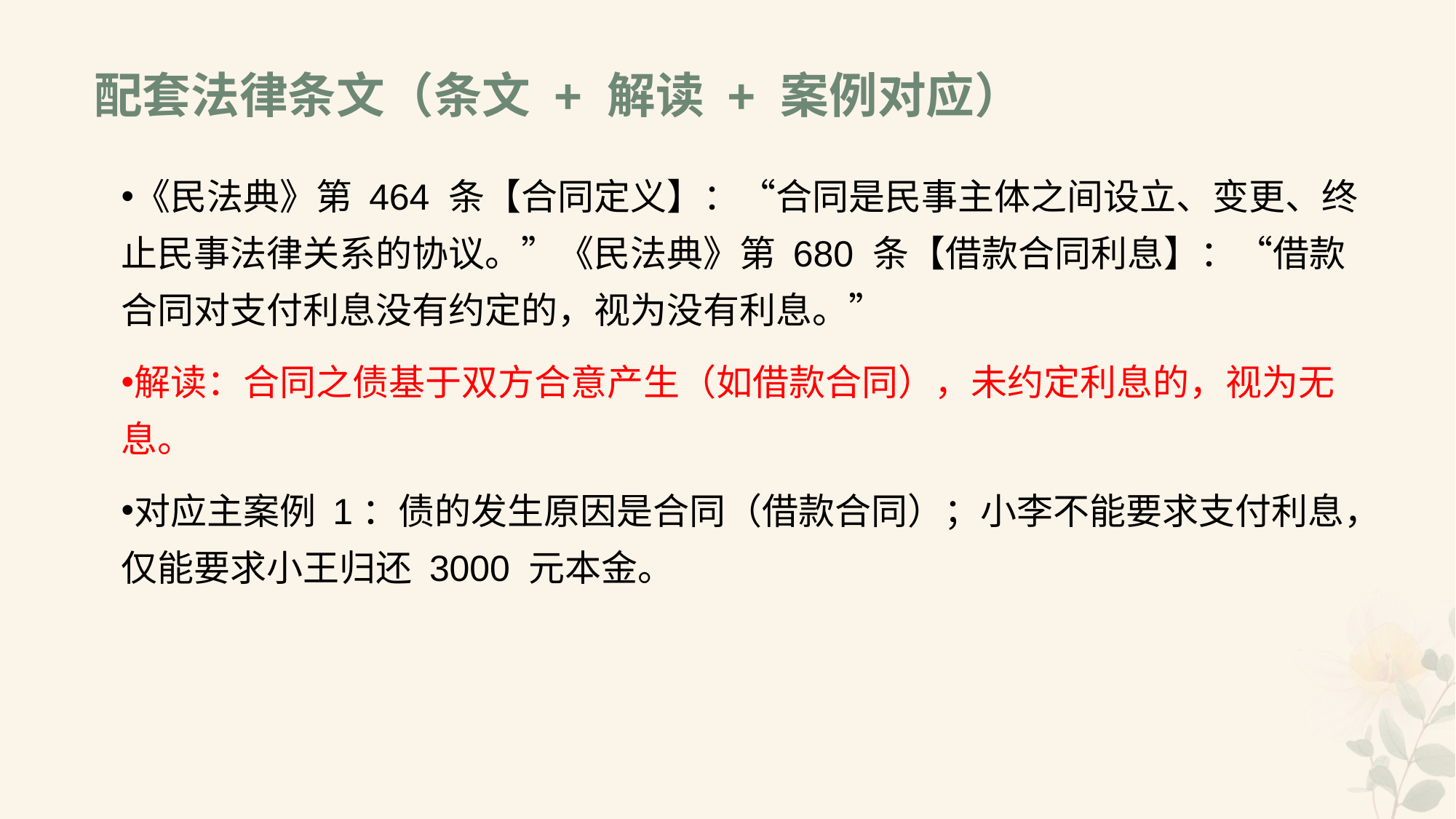

# 配套法律条文（条文 + 解读 + 案例对应）
《民法典》第 464 条【合同定义】：“合同是民事主体之间设立、变更、终止民事法律关系的协议。”《民法典》第 680 条【借款合同利息】：“借款合同对支付利息没有约定的，视为没有利息。”
解读：合同之债基于双方合意产生（如借款合同），未约定利息的，视为无息。
对应主案例 1：债的发生原因是合同（借款合同）；小李不能要求支付利息，仅能要求小王归还 3000 元本金。